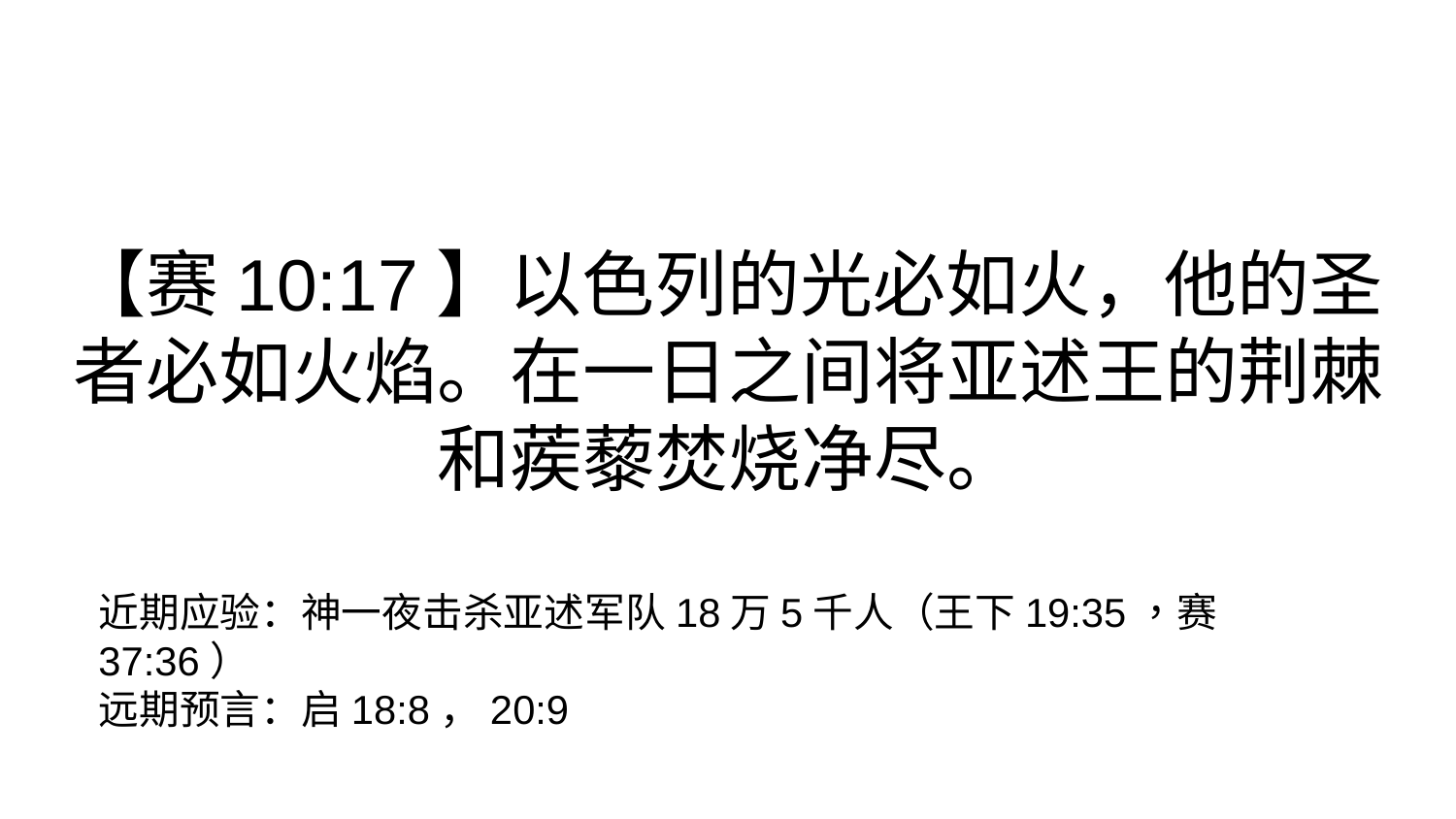

# 【赛10:17】以色列的光必如火，他的圣者必如火焰。在一日之间将亚述王的荆棘和蒺藜焚烧净尽。
近期应验：神一夜击杀亚述军队18万5千人（王下19:35，赛37:36）
远期预言：启18:8，20:9